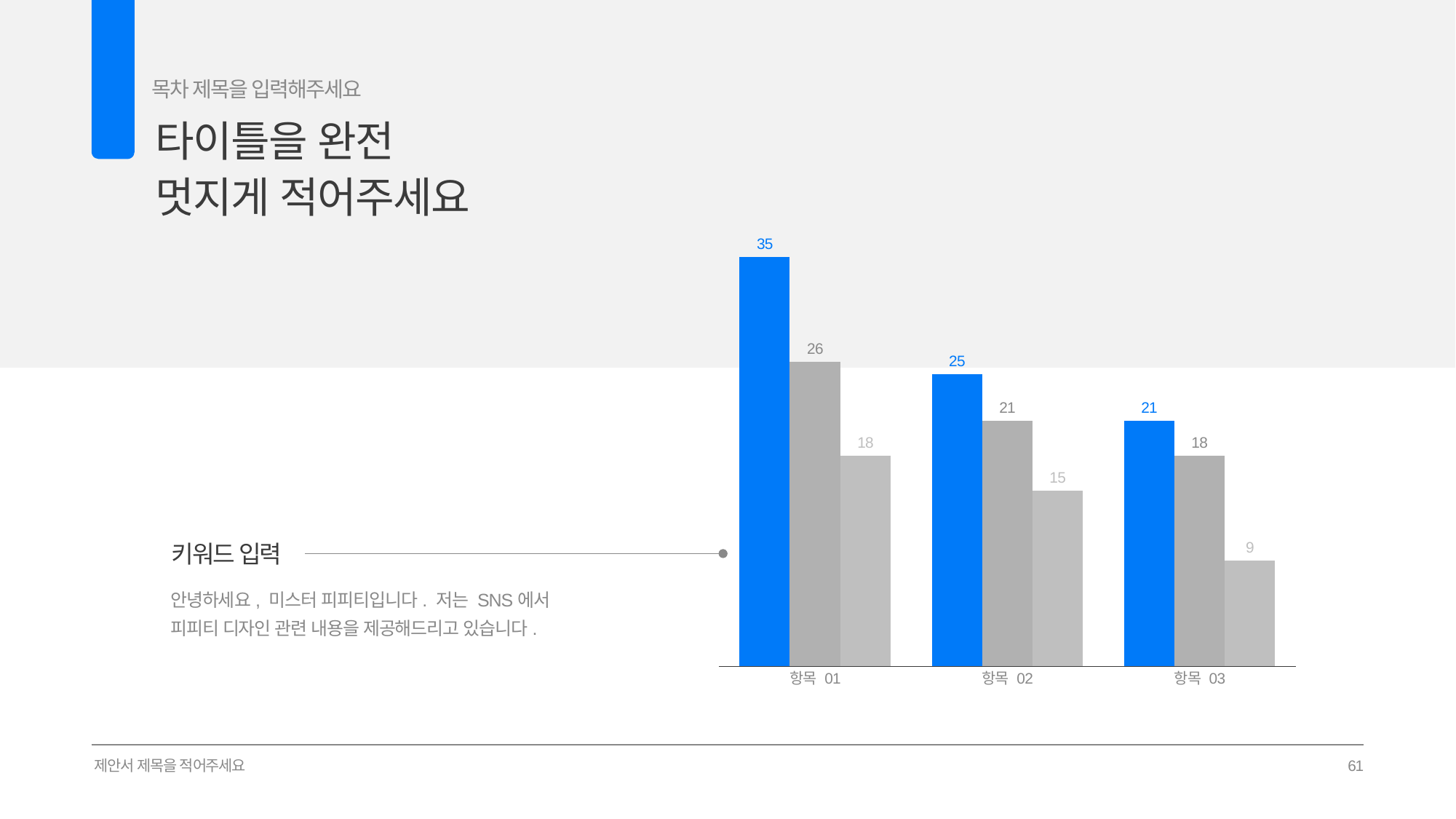

목차 제목을 입력해주세요
타이틀을 완전
멋지게 적어주세요
02

### Chart

| Category | 항목A | 항목B | 항목C |
|---|---|---|---|
| 항목 01 | 35.0 | 26.0 | 18.0 |
| 항목 02 | 25.0 | 21.0 | 15.0 |
| 항목 03 | 21.0 | 18.0 | 9.0 |
키워드 입력
안녕하세요, 미스터 피피티입니다. 저는 SNS에서 피피티 디자인 관련 내용을 제공해드리고 있습니다.
제안서 제목을 적어주세요
61